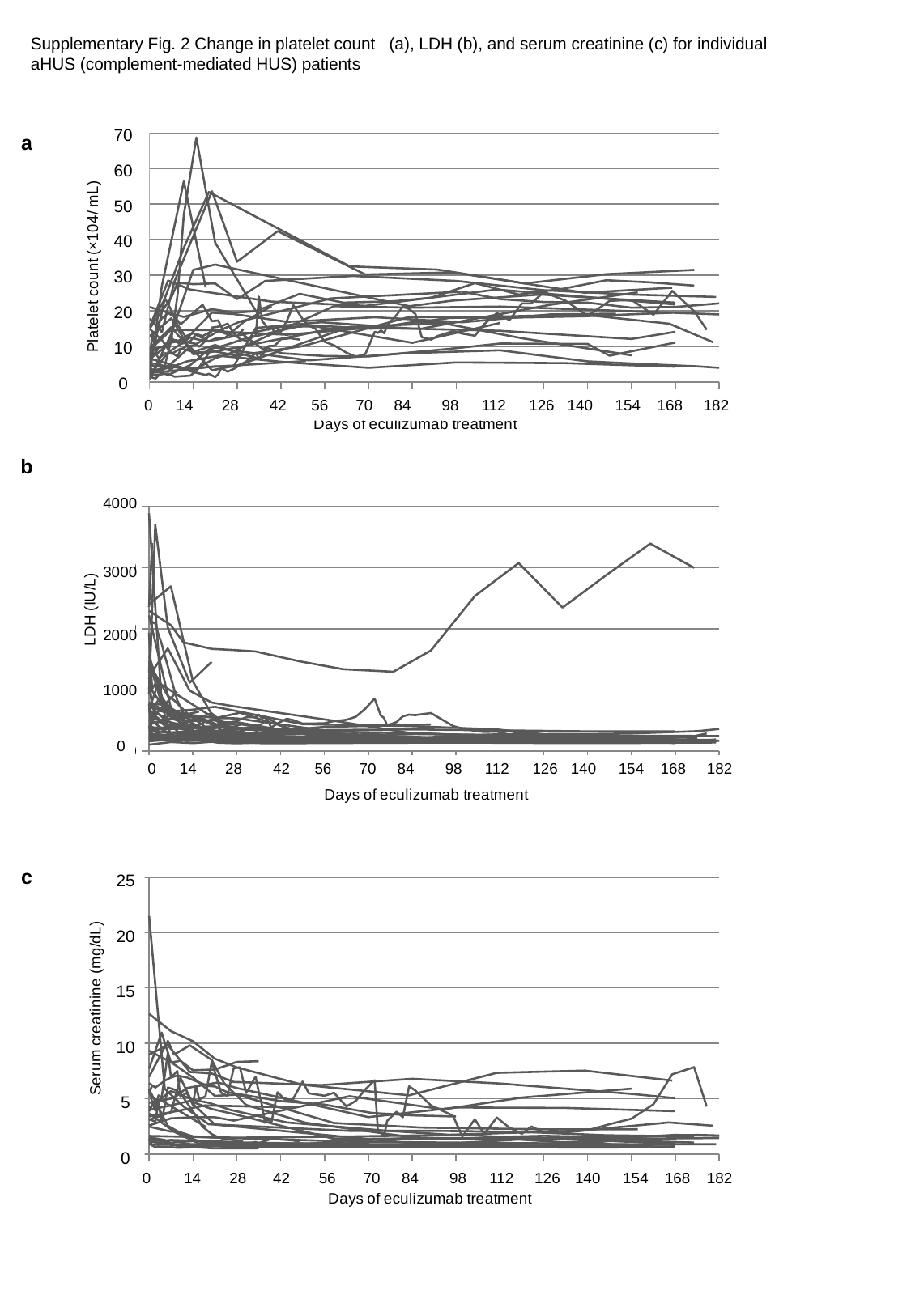

Supplementary Fig. 2 Change in platelet count   (a), LDH (b), and serum creatinine (c) for individual aHUS (complement-mediated HUS) patients

### Chart

| Category | 測定値 |
|---|---|
70
a
60
50
40
30
20
10
0
0
14
28
42
56
70
84
98
112
126
140
154
168
182

b

### Chart

| Category | 測定値 |
|---|---|
4000
3000
2000
1000
0
0
14
28
42
56
70
84
98
112
126
140
154
168
182

### Chart

| Category | 測定値 |
|---|---|
c
25
20
15
10
5
0
0
14
28
42
56
70
84
98
112
126
140
154
168
182